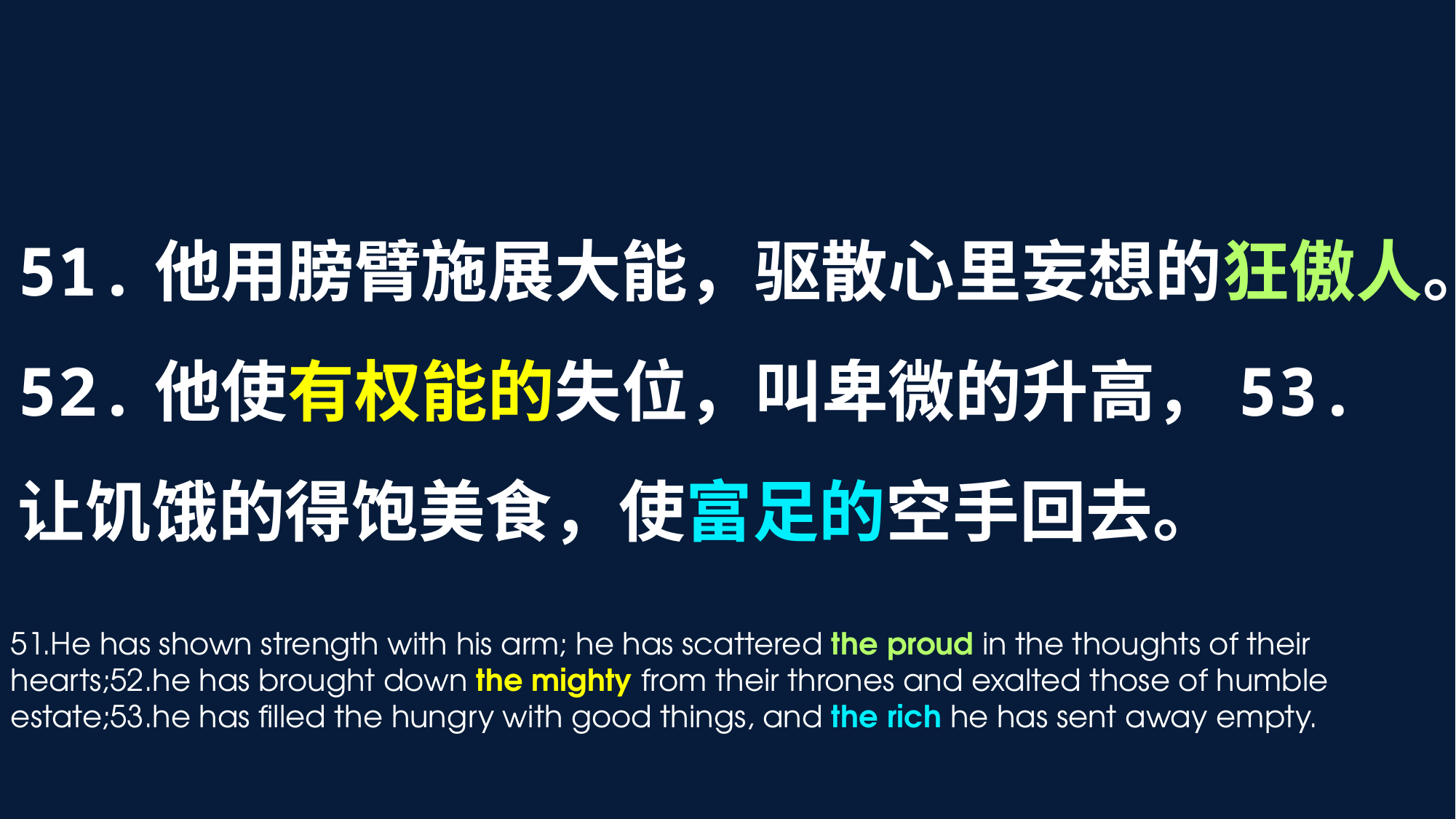

51.他用膀臂施展大能，驱散心里妄想的狂傲人。52.他使有权能的失位，叫卑微的升高，53.让饥饿的得饱美食，使富足的空手回去。
51.He has shown strength with his arm; he has scattered the proud in the thoughts of their hearts;52.he has brought down the mighty from their thrones and exalted those of humble estate;53.he has filled the hungry with good things, and the rich he has sent away empty.